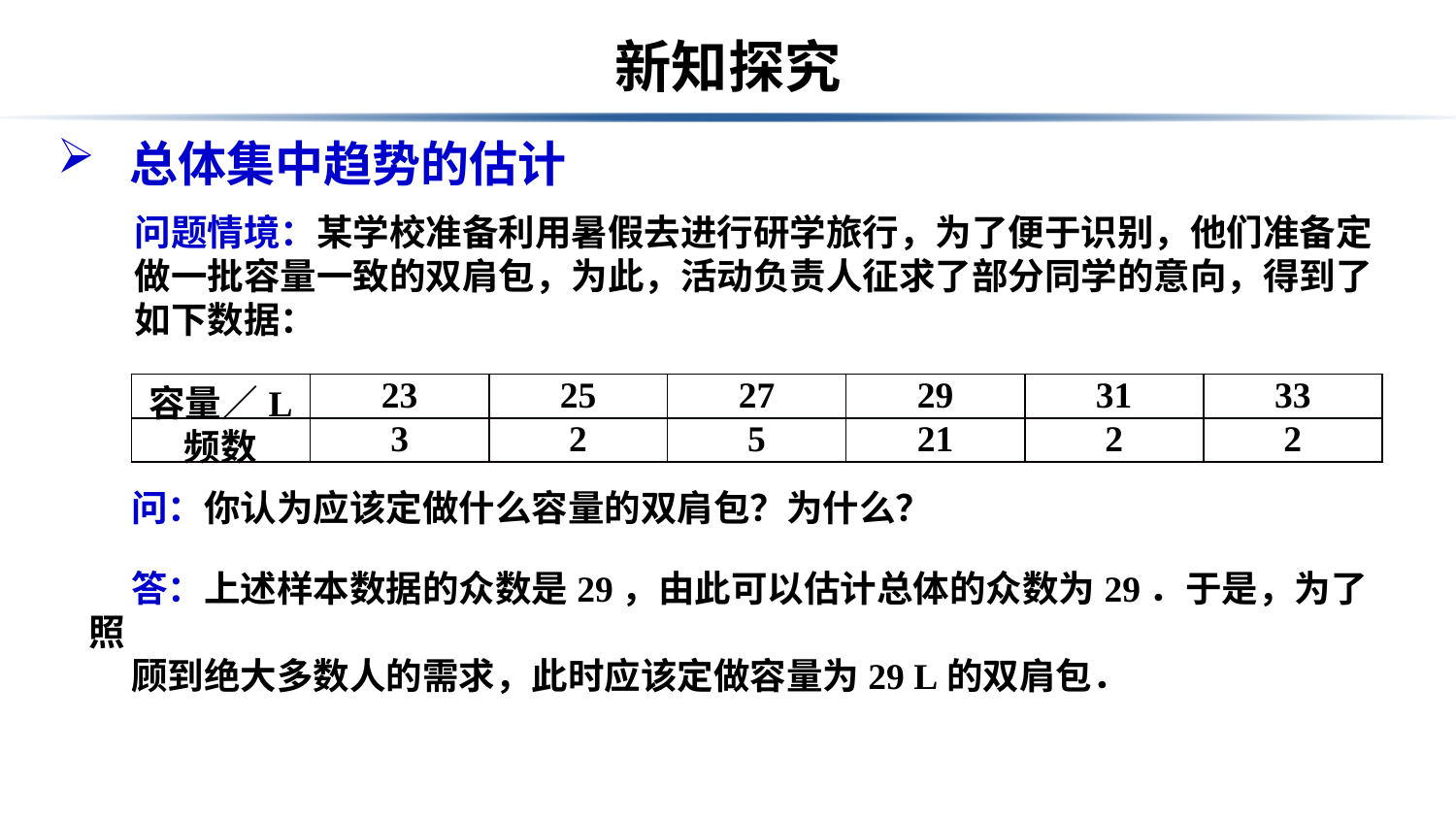

# 新知探究
总体集中趋势的估计
问题情境：某学校准备利用暑假去进行研学旅行，为了便于识别，他们准备定做一批容量一致的双肩包，为此，活动负责人征求了部分同学的意向，得到了如下数据：
| 容量／L | 23 | 25 | 27 | 29 | 31 | 33 |
| --- | --- | --- | --- | --- | --- | --- |
| 频数 | 3 | 2 | 5 | 21 | 2 | 2 |
问：你认为应该定做什么容量的双肩包？为什么？
答：上述样本数据的众数是29，由此可以估计总体的众数为29．于是，为了照
顾到绝大多数人的需求，此时应该定做容量为29 L的双肩包．